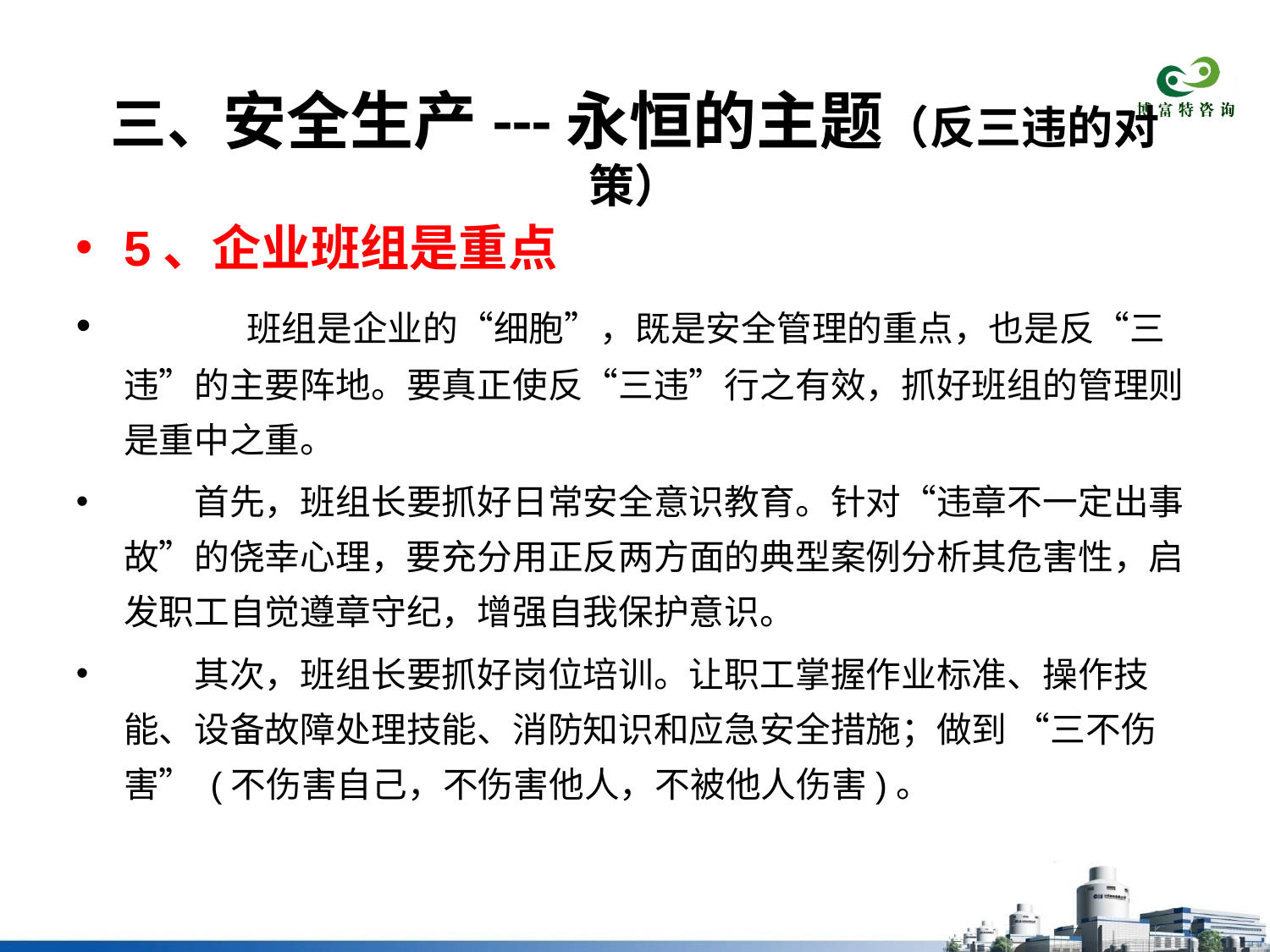

# 三、安全生产---永恒的主题（反三违的对策）
5、企业班组是重点
　　    班组是企业的“细胞”，既是安全管理的重点，也是反“三违”的主要阵地。要真正使反“三违”行之有效，抓好班组的管理则是重中之重。
　　首先，班组长要抓好日常安全意识教育。针对“违章不一定出事故”的侥幸心理，要充分用正反两方面的典型案例分析其危害性，启发职工自觉遵章守纪，增强自我保护意识。
　　其次，班组长要抓好岗位培训。让职工掌握作业标准、操作技能、设备故障处理技能、消防知识和应急安全措施；做到 “三不伤害” (不伤害自己，不伤害他人，不被他人伤害)。